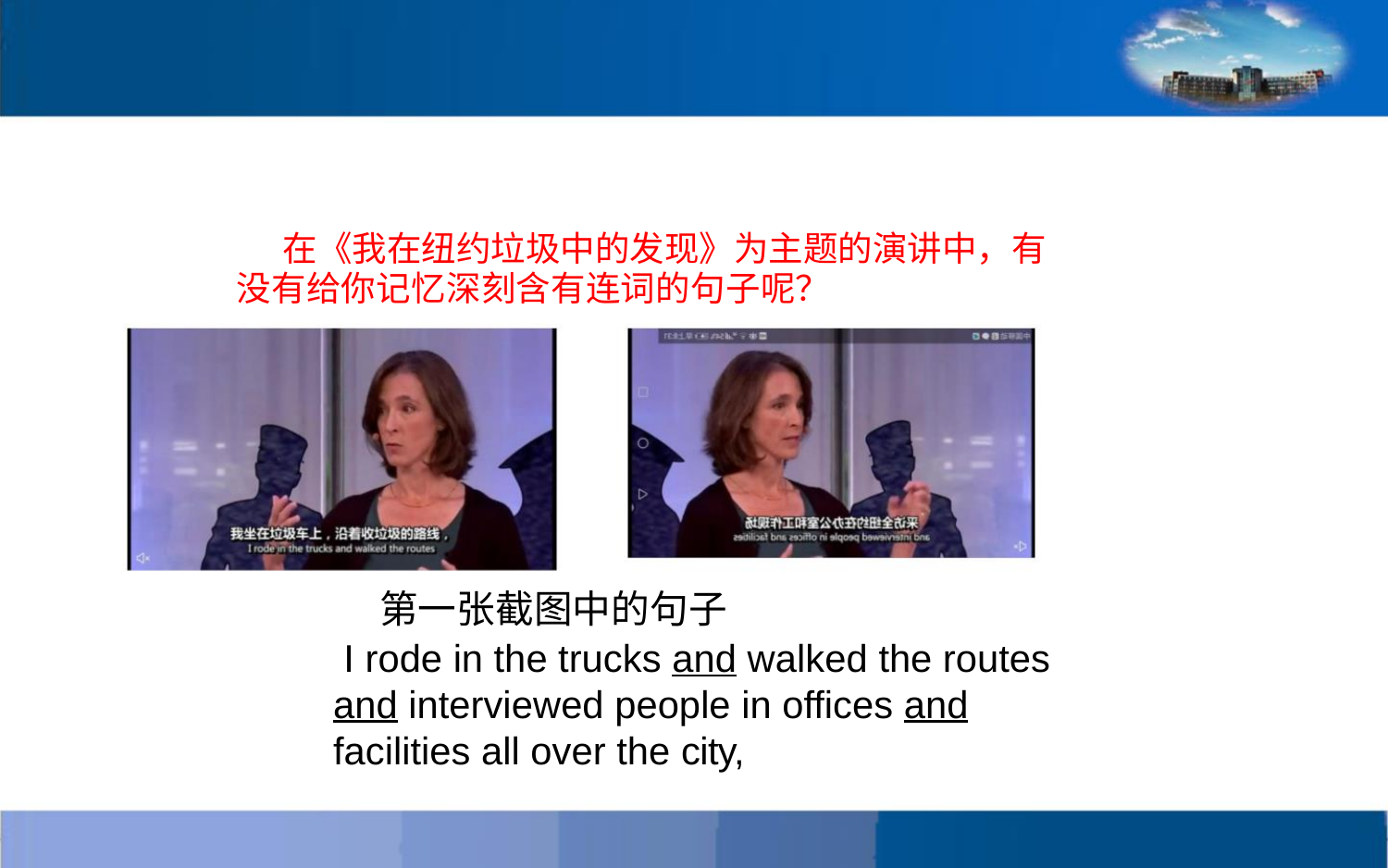

在《我在纽约垃圾中的发现》为主题的演讲中，有
没有给你记忆深刻含有连词的句子呢？
第一张截图中的句子
I rode in the trucks and walked the routes
and interviewed people in offices and
facilities all over the city,